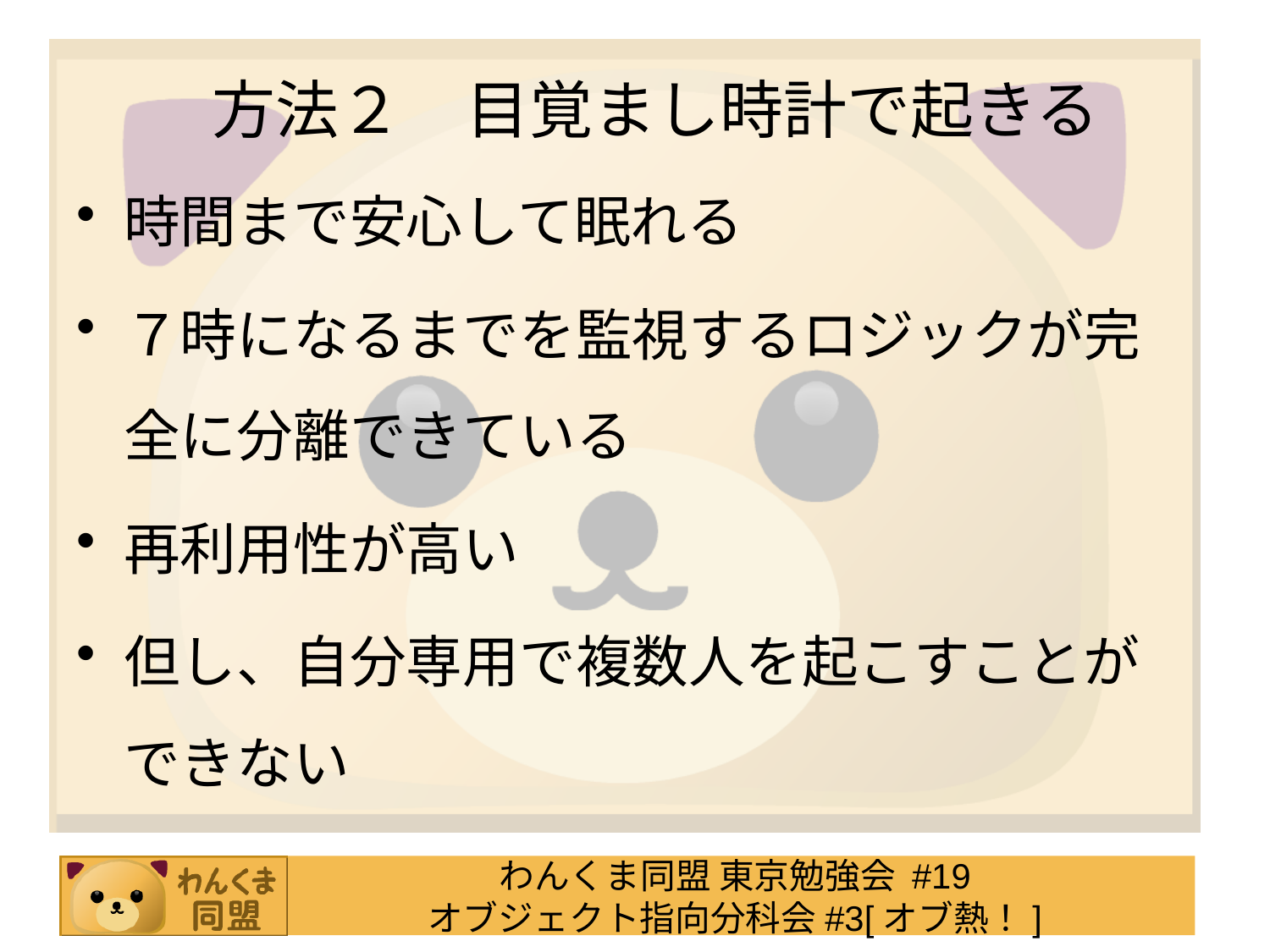

方法２　目覚まし時計で起きる
時間まで安心して眠れる
７時になるまでを監視するロジックが完全に分離できている
再利用性が高い
但し、自分専用で複数人を起こすことができない